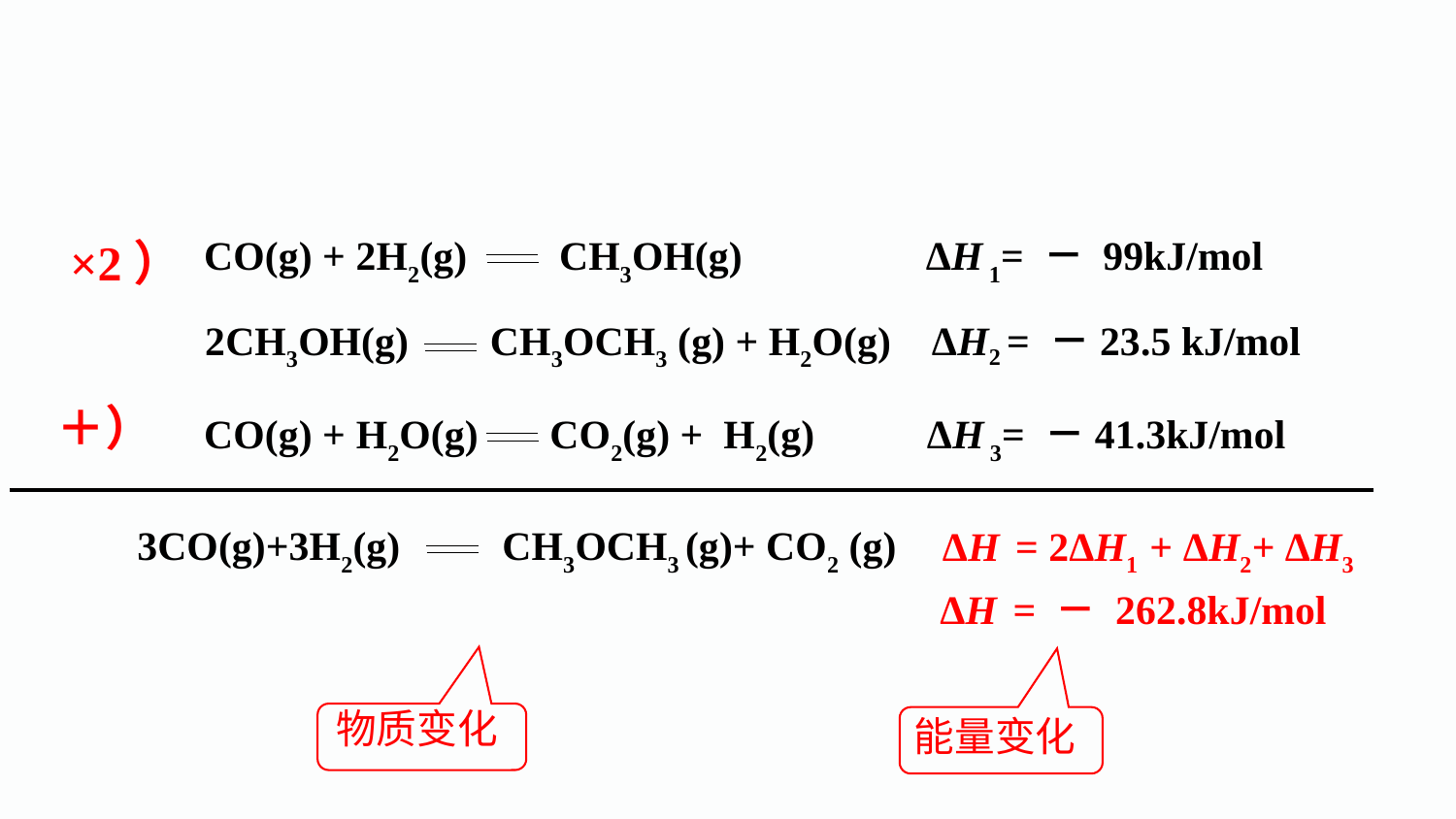

CO(g) + 2H2(g)         CH3OH(g)                  ΔH 1= － 99kJ/mol
×2）
2CH3OH(g)        CH3OCH3 (g) + H2O(g)    ΔH2 = －23.5 kJ/mol
＋）
CO(g) + H2O(g)       CO2(g) +  H2(g)           ΔH 3= －41.3kJ/mol
ΔH  = 2ΔH1  + ΔH2+ ΔH3
3CO(g)+3H2(g)          CH3OCH3 (g)+ CO2 (g)
ΔH  = － 262.8kJ/mol
物质变化

能量变化